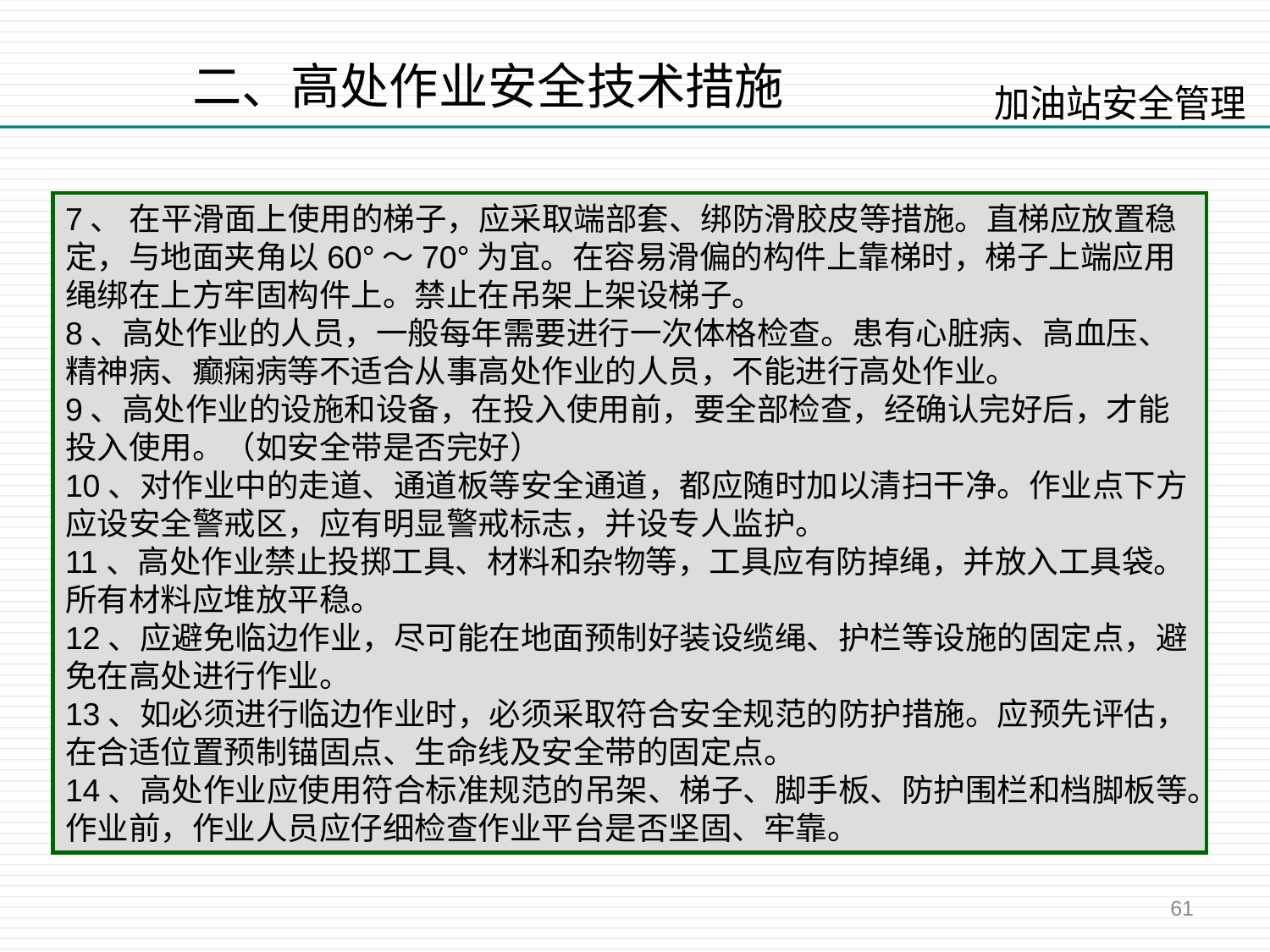

二、高处作业安全技术措施
7、 在平滑面上使用的梯子，应采取端部套、绑防滑胶皮等措施。直梯应放置稳定，与地面夹角以60°～70°为宜。在容易滑偏的构件上靠梯时，梯子上端应用绳绑在上方牢固构件上。禁止在吊架上架设梯子。
8、高处作业的人员，一般每年需要进行一次体格检查。患有心脏病、高血压、精神病、癫痫病等不适合从事高处作业的人员，不能进行高处作业。
9、高处作业的设施和设备，在投入使用前，要全部检查，经确认完好后，才能投入使用。（如安全带是否完好）
10、对作业中的走道、通道板等安全通道，都应随时加以清扫干净。作业点下方应设安全警戒区，应有明显警戒标志，并设专人监护。
11、高处作业禁止投掷工具、材料和杂物等，工具应有防掉绳，并放入工具袋。所有材料应堆放平稳。
12、应避免临边作业，尽可能在地面预制好装设缆绳、护栏等设施的固定点，避免在高处进行作业。
13、如必须进行临边作业时，必须采取符合安全规范的防护措施。应预先评估，在合适位置预制锚固点、生命线及安全带的固定点。
14、高处作业应使用符合标准规范的吊架、梯子、脚手板、防护围栏和档脚板等。作业前，作业人员应仔细检查作业平台是否坚固、牢靠。
61